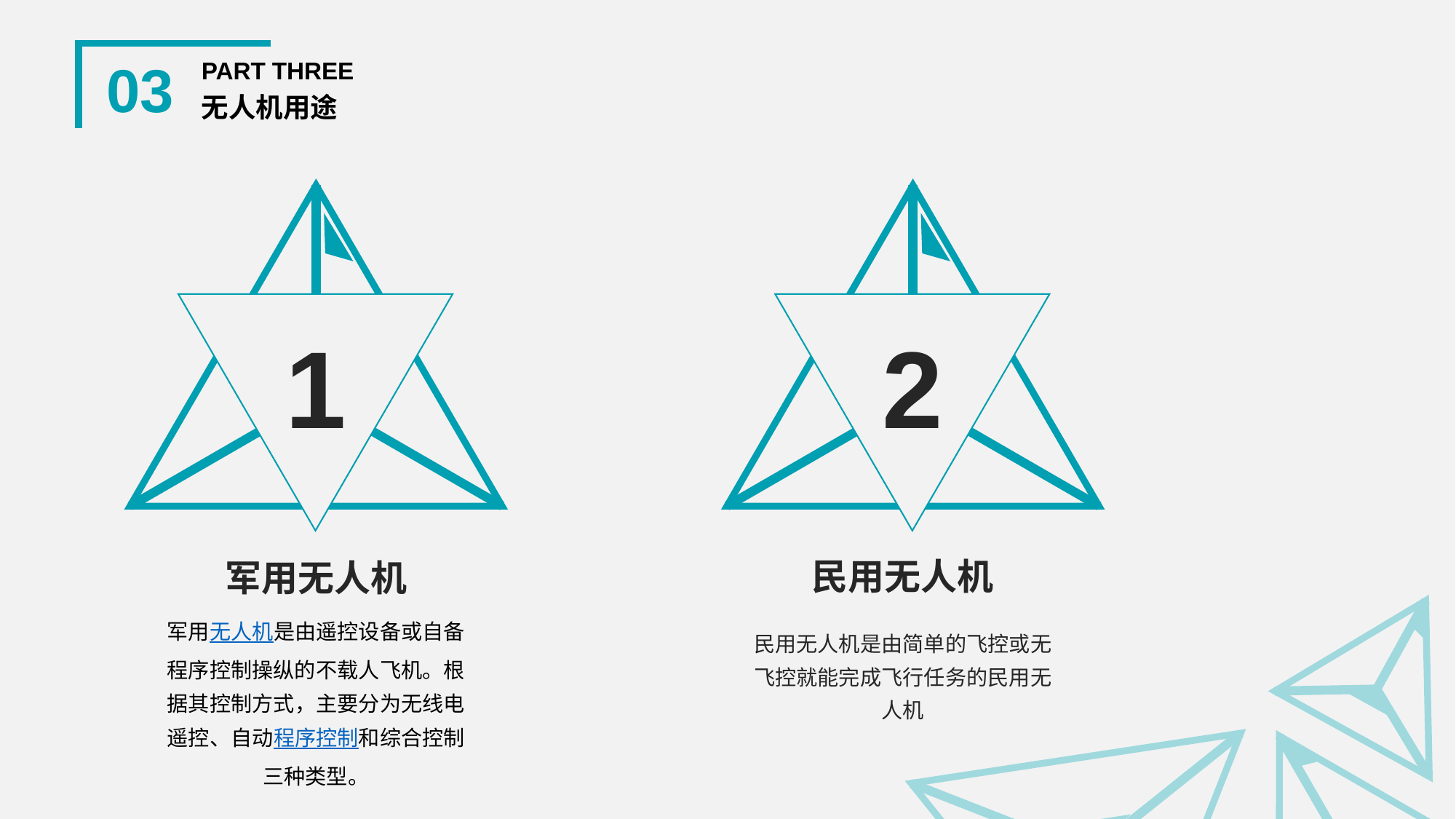

03
PART THREE
无人机用途

1

2
民用无人机
军用无人机
军用无人机是由遥控设备或自备程序控制操纵的不载人飞机。根据其控制方式，主要分为无线电遥控、自动程序控制和综合控制三种类型。
民用无人机是由简单的飞控或无飞控就能完成飞行任务的民用无人机